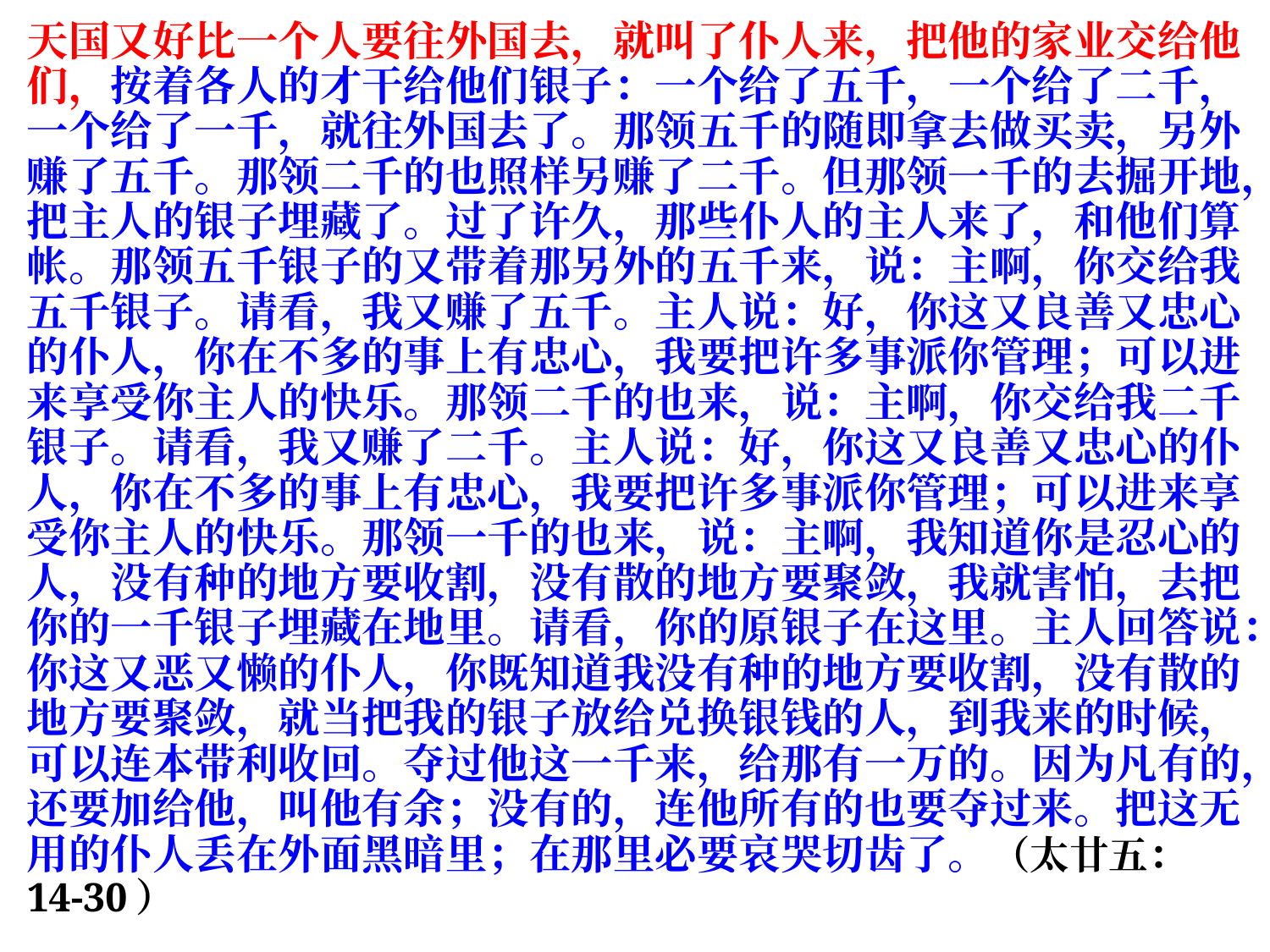

天国又好比一个人要往外国去，就叫了仆人来，把他的家业交给他们，按着各人的才干给他们银子：一个给了五千，一个给了二千，一个给了一千，就往外国去了。那领五千的随即拿去做买卖，另外赚了五千。那领二千的也照样另赚了二千。但那领一千的去掘开地，把主人的银子埋藏了。过了许久，那些仆人的主人来了，和他们算帐。那领五千银子的又带着那另外的五千来，说：主啊，你交给我五千银子。请看，我又赚了五千。主人说：好，你这又良善又忠心的仆人，你在不多的事上有忠心，我要把许多事派你管理；可以进来享受你主人的快乐。那领二千的也来，说：主啊，你交给我二千银子。请看，我又赚了二千。主人说：好，你这又良善又忠心的仆人，你在不多的事上有忠心，我要把许多事派你管理；可以进来享受你主人的快乐。那领一千的也来，说：主啊，我知道你是忍心的人，没有种的地方要收割，没有散的地方要聚敛，我就害怕，去把你的一千银子埋藏在地里。请看，你的原银子在这里。主人回答说：你这又恶又懒的仆人，你既知道我没有种的地方要收割，没有散的地方要聚敛，就当把我的银子放给兑换银钱的人，到我来的时候，可以连本带利收回。夺过他这一千来，给那有一万的。因为凡有的，还要加给他，叫他有余；没有的，连他所有的也要夺过来。把这无用的仆人丢在外面黑暗里；在那里必要哀哭切齿了。（太廿五：14-30）